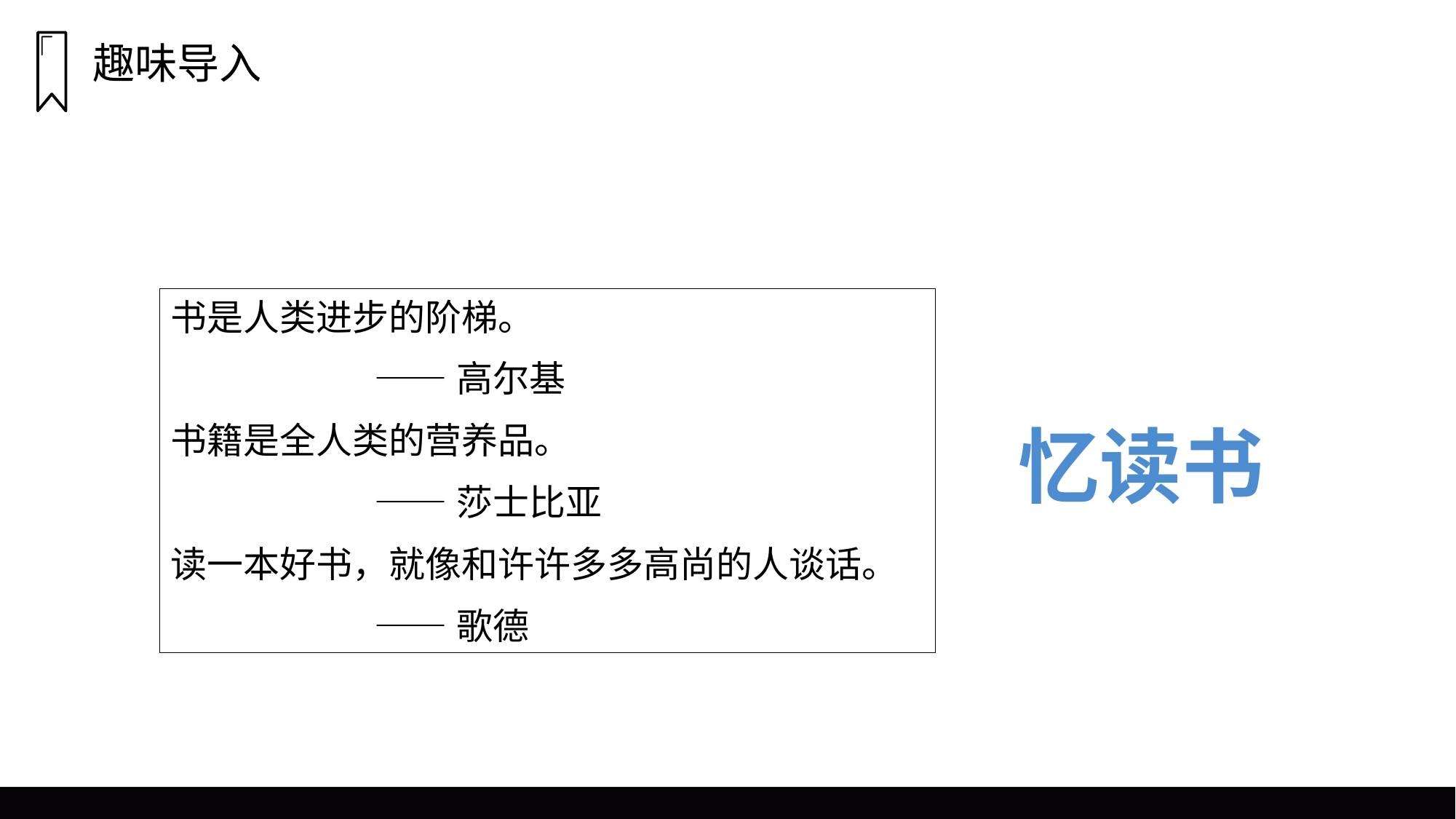

趣味导入
书是人类进步的阶梯。
                         ——高尔基
书籍是全人类的营养品。
                         ——莎士比亚
读一本好书，就像和许许多多高尚的人谈话。
                         ——歌德
忆读书